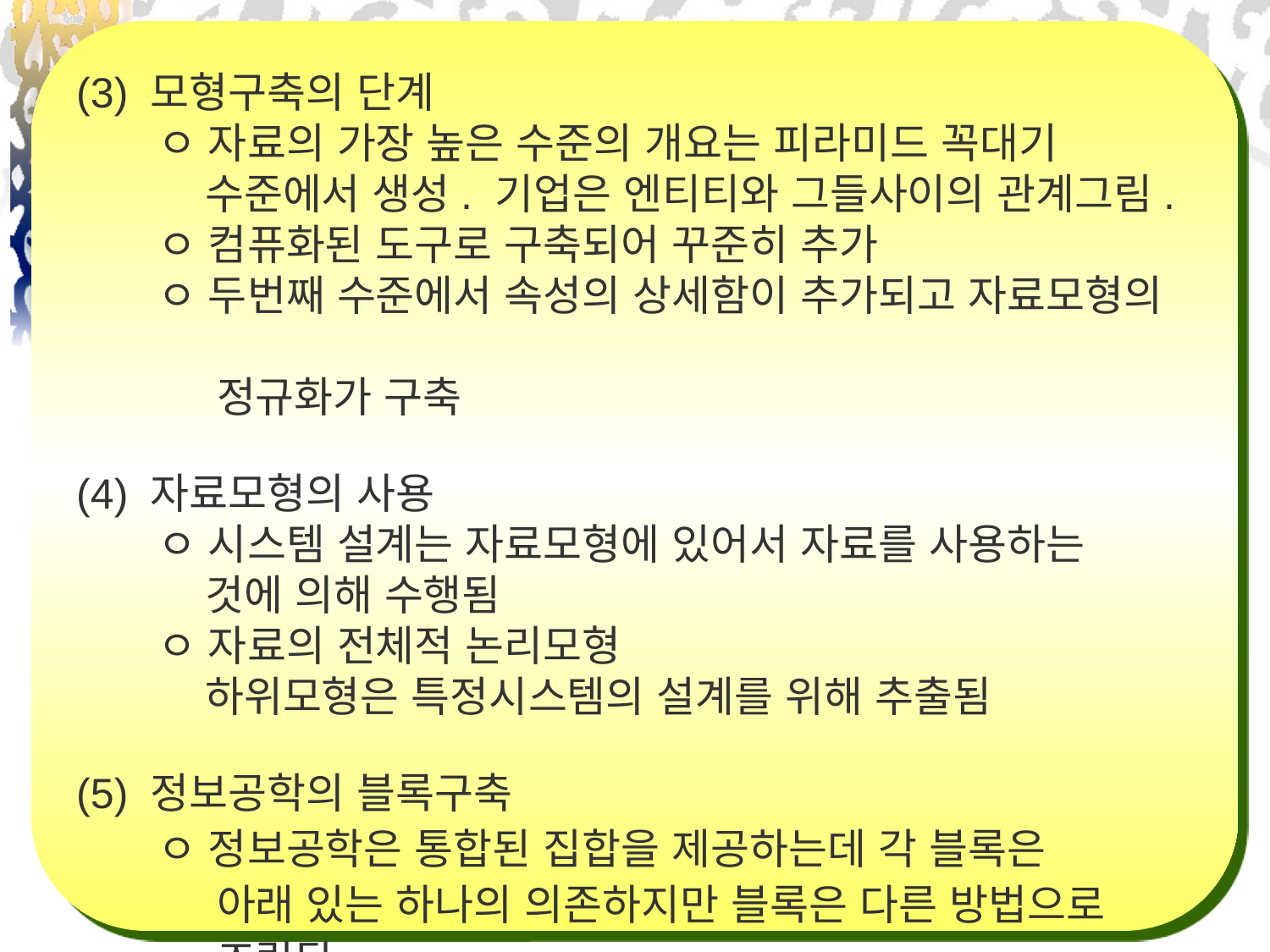

(3) 모형구축의 단계
      ㅇ 자료의 가장 높은 수준의 개요는 피라미드 꼭대기
          수준에서 생성. 기업은 엔티티와 그들사이의 관계그림.
      ㅇ 컴퓨화된 도구로 구축되어 꾸준히 추가
      ㅇ 두번째 수준에서 속성의 상세함이 추가되고 자료모형의
           정규화가 구축

(4) 자료모형의 사용
      ㅇ 시스템 설계는 자료모형에 있어서 자료를 사용하는
          것에 의해 수행됨
      ㅇ 자료의 전체적 논리모형
          하위모형은 특정시스템의 설계를 위해 추출됨
(5) 정보공학의 블록구축
      ㅇ 정보공학은 통합된 집합을 제공하는데 각 블록은
           아래 있는 하나의 의존하지만 블록은 다른 방법으로
           조립됨